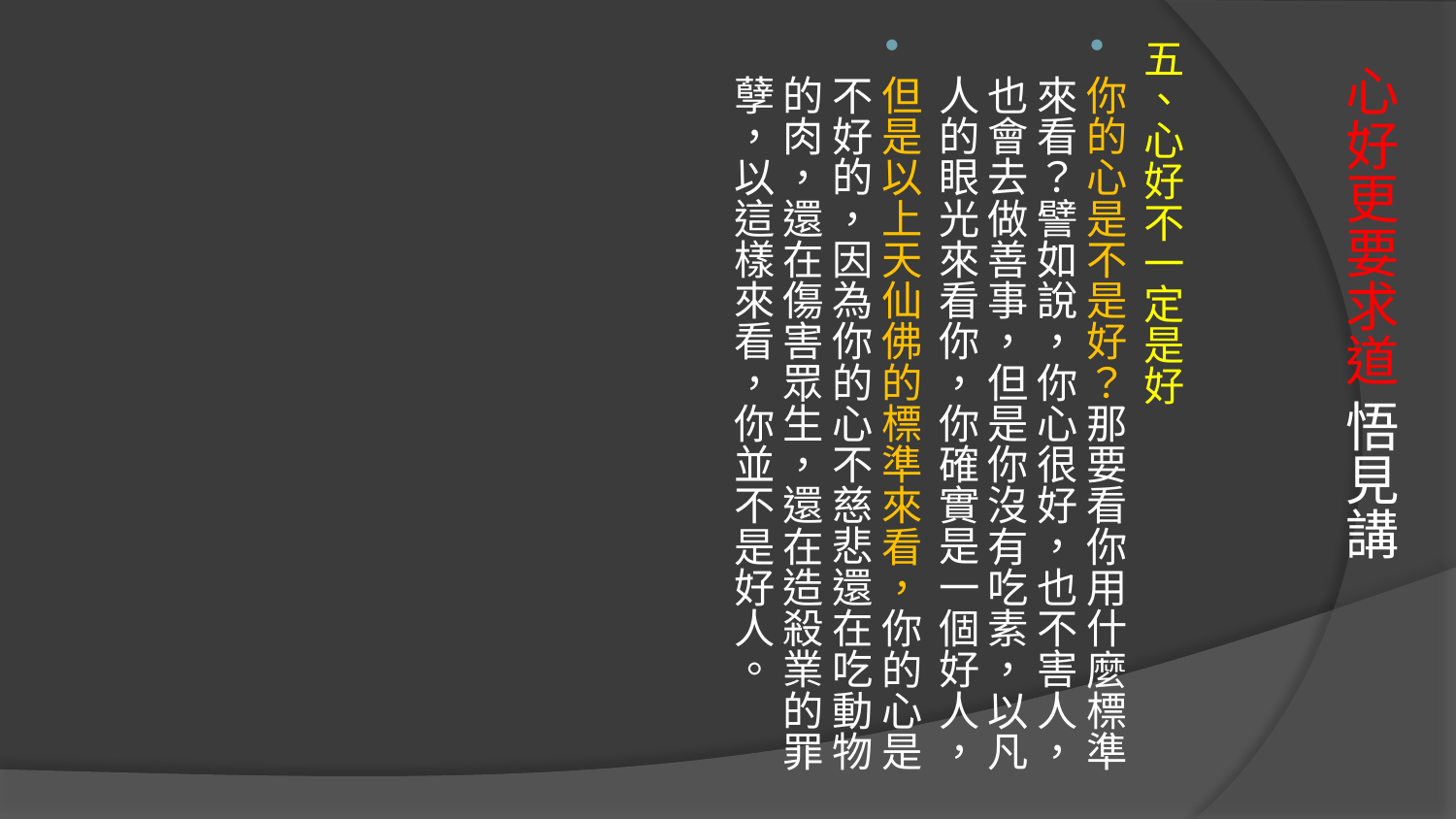

五、心好不一定是好
你的心是不是好？那要看你用什麼標準來看？譬如說，你心很好，也不害人，也會去做善事，但是你沒有吃素，以凡人的眼光來看你，你確實是一個好人，
但是以上天仙佛的標準來看，你的心是不好的，因為你的心不慈悲還在吃動物的肉，還在傷害眾生，還在造殺業的罪孽，以這樣來看，你並不是好人。

# 心好更要求道 悟見講